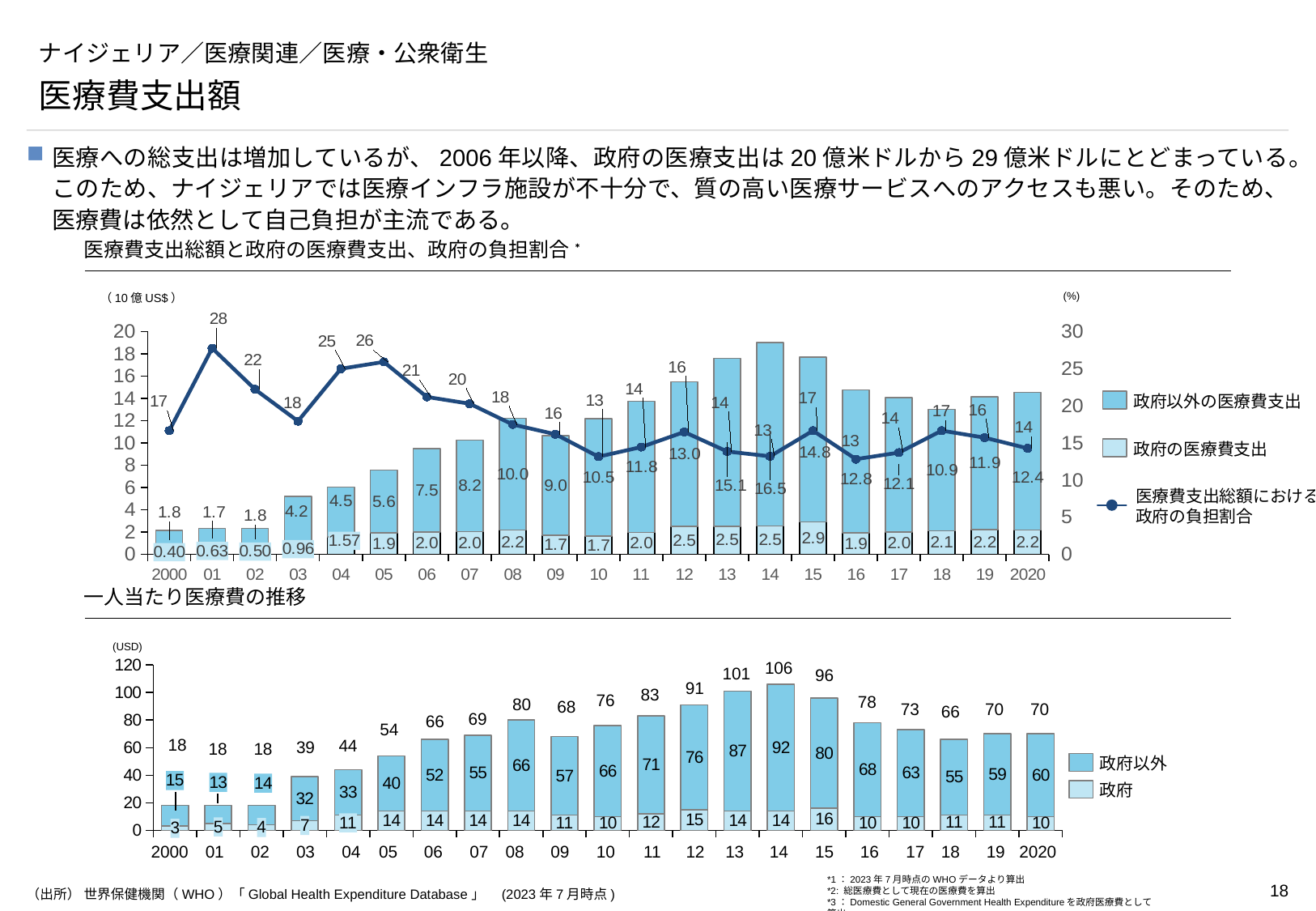

# ナイジェリア／医療関連／医療・公衆衛生
医療費支出額
医療への総支出は増加しているが、2006年以降、政府の医療支出は20億米ドルから29億米ドルにとどまっている。このため、ナイジェリアでは医療インフラ施設が不十分で、質の高い医療サービスへのアクセスも悪い。そのため、医療費は依然として自己負担が主流である。
医療費支出総額と政府の医療費支出、政府の負担割合*
(%)
（10億US$）

### Chart

| Category | government heath expenditure | non-government health expenditure | government share of total health expenditure |
|---|---|---|---|
| 2000 | 0.397 | 1.772 | 16.66 |
| 01 | 0.627 | 1.705 | 27.77 |
| 02 | 0.499 | 1.842 | 22.22 |
| 03 | 0.957 | 4.245 | 17.94 |
| 04 | 1.567 | 4.473 | 25.0 |
| 05 | 1.936 | 5.64 | 25.92 |
| 06 | 2.009 | 7.477 | 21.21 |
| 07 | 2.042 | 8.213 | 20.2898 |
| 08 | 2.182 | 10.024 | 17.5 |
| 09 | 1.696 | 8.954 | 16.1764 |
| 10 | 1.655 | 10.511 | 13.1578 |
| 11 | 1.985 | 11.766 | 14.4578 |
| 12 | 2.509 | 12.978 | 16.4835 |
| 13 | 2.52 | 15.095 | 13.8613 |
| 14 | 2.535 | 16.501 | 13.2075 |
| 15 | 2.913 | 14.803 | 16.66 |
| 16 | 1.922 | 12.839 | 12.8205 |
| 17 | 2.001 | 12.081 | 13.6986 |
| 18 | 2.098 | 10.937 | 16.6666 |
| 19 | 2.229 | 11.938 | 15.7142 |
| 2020 | 2.175 | 12.358 | 14.2857 |
政府以外の医療費支出

政府の医療費支出

医療費支出総額における
政府の負担割合

一人当たり医療費の推移
(USD)

### Chart

| Category |  |  |
|---|---|---|
106
101
96
91
83
76
78
80
68
73
70
70
66
69
66
54
18
44
39
18
18
政府以外

政府

2000
01
02
03
04
05
06
07
08
09
10
11
12
13
14
15
16
17
18
19
2020
*1：2023年7月時点のWHOデータより算出
*2: 総医療費として現在の医療費を算出
*3：Domestic General Government Health Expenditureを政府医療費として算出
（出所） 世界保健機関（WHO）「Global Health Expenditure Database」　(2023年7月時点)